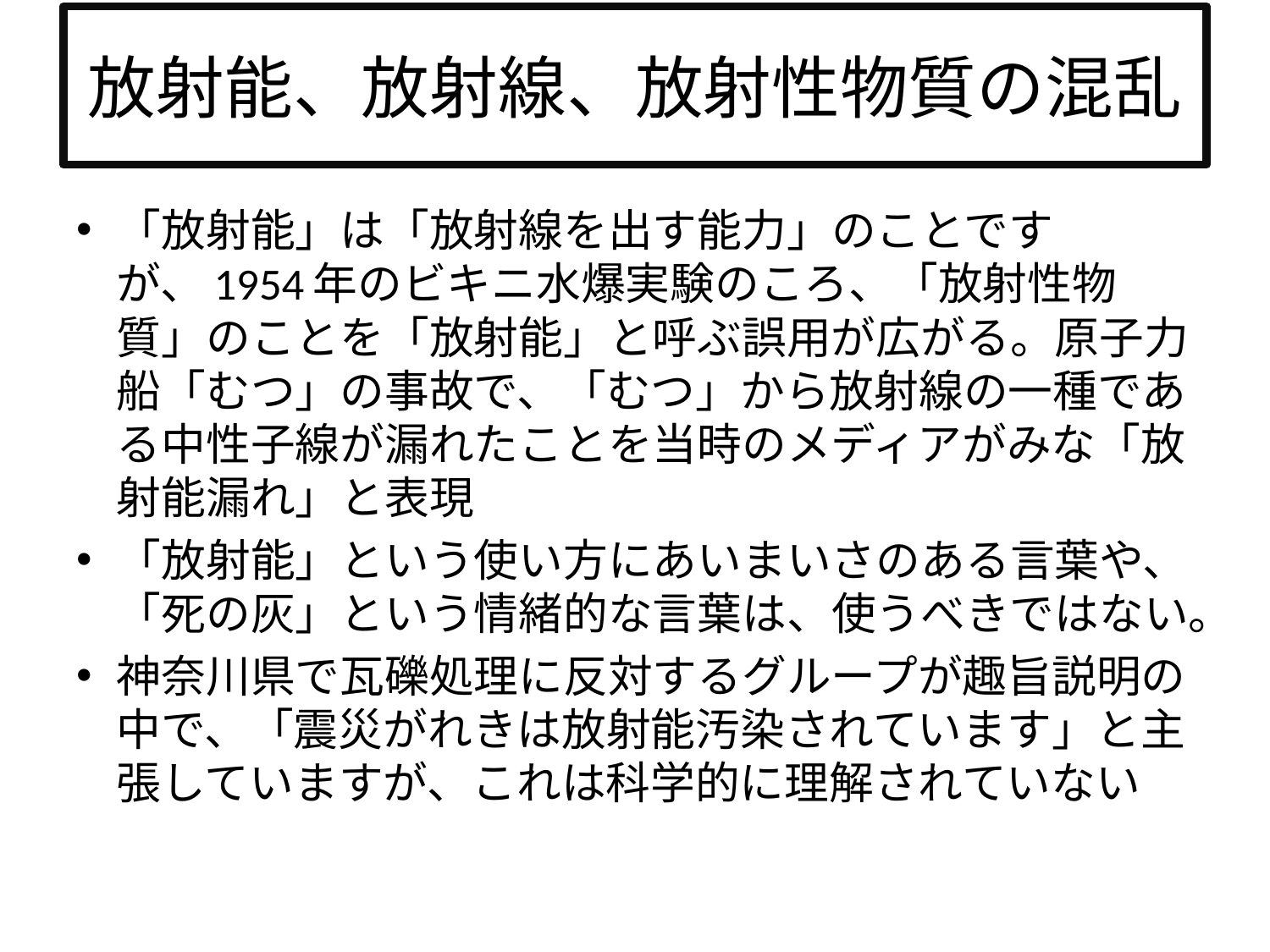

# 放射能、放射線、放射性物質の混乱
「放射能」は「放射線を出す能力」のことですが、1954年のビキニ水爆実験のころ、「放射性物質」のことを「放射能」と呼ぶ誤用が広がる。原子力船「むつ」の事故で、「むつ」から放射線の一種である中性子線が漏れたことを当時のメディアがみな「放射能漏れ」と表現
「放射能」という使い方にあいまいさのある言葉や、「死の灰」という情緒的な言葉は、使うべきではない。
神奈川県で瓦礫処理に反対するグループが趣旨説明の中で、「震災がれきは放射能汚染されています」と主張していますが、これは科学的に理解されていない